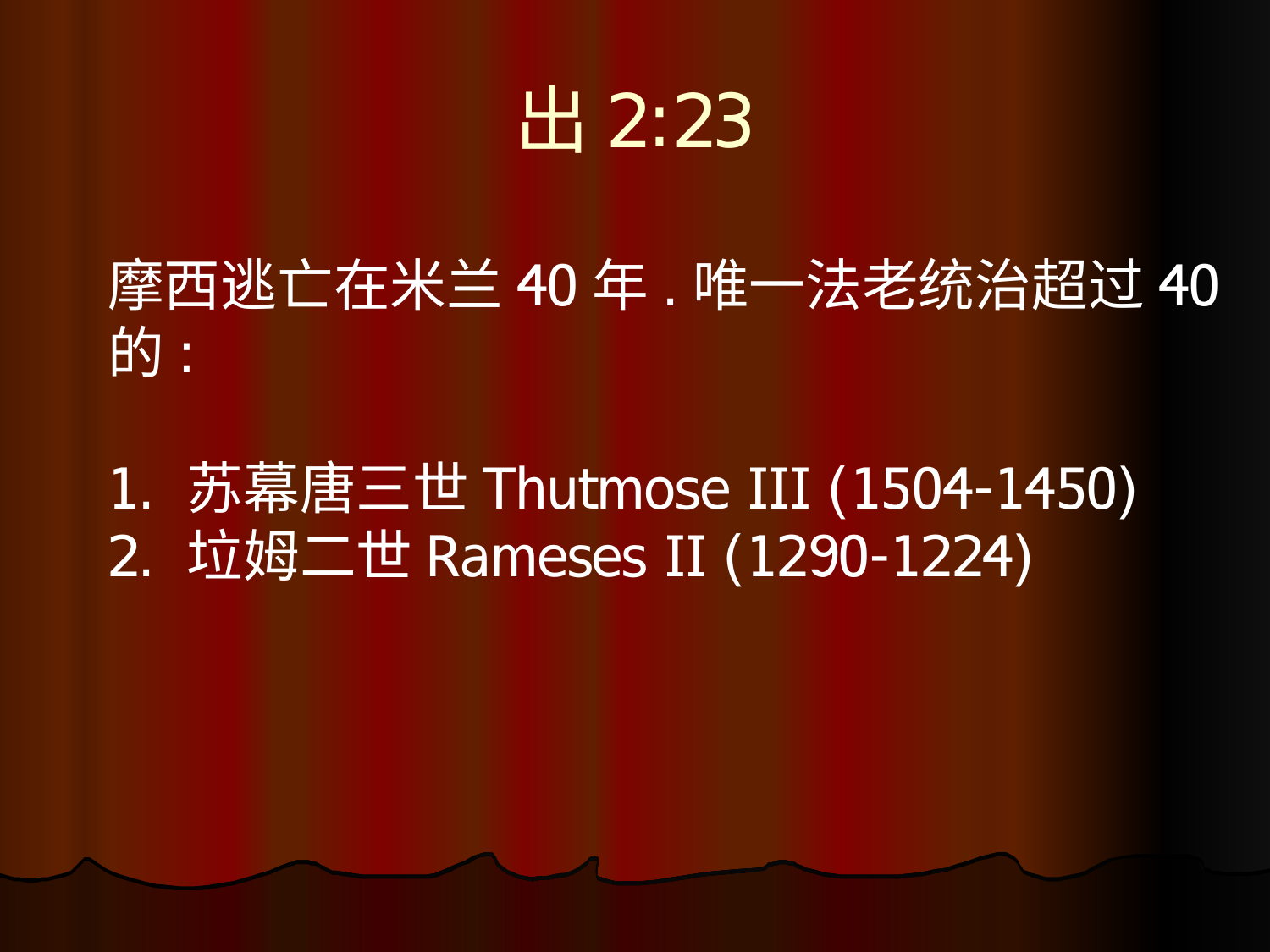

# 出2:23
摩西逃亡在米兰40年.唯一法老统治超过40的:

1. 苏幕唐三世Thutmose III (1504-1450)
2. 垃姆二世Rameses II (1290-1224)